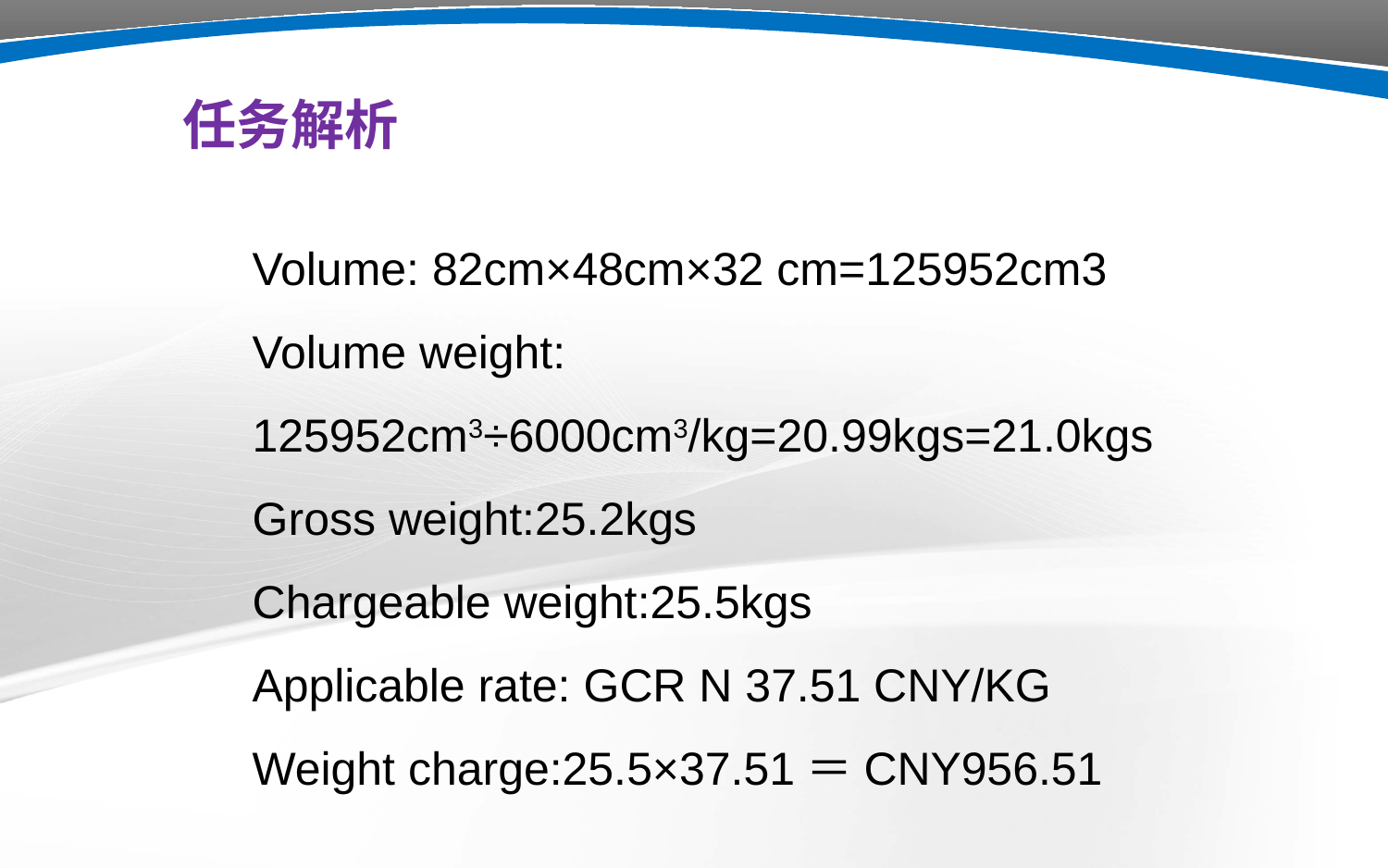

任务解析
Volume: 82cm×48cm×32 cm=125952cm3
Volume weight:
125952cm3÷6000cm3/kg=20.99kgs=21.0kgs
Gross weight:25.2kgs
Chargeable weight:25.5kgs
Applicable rate: GCR N 37.51 CNY/KG
Weight charge:25.5×37.51＝CNY956.51